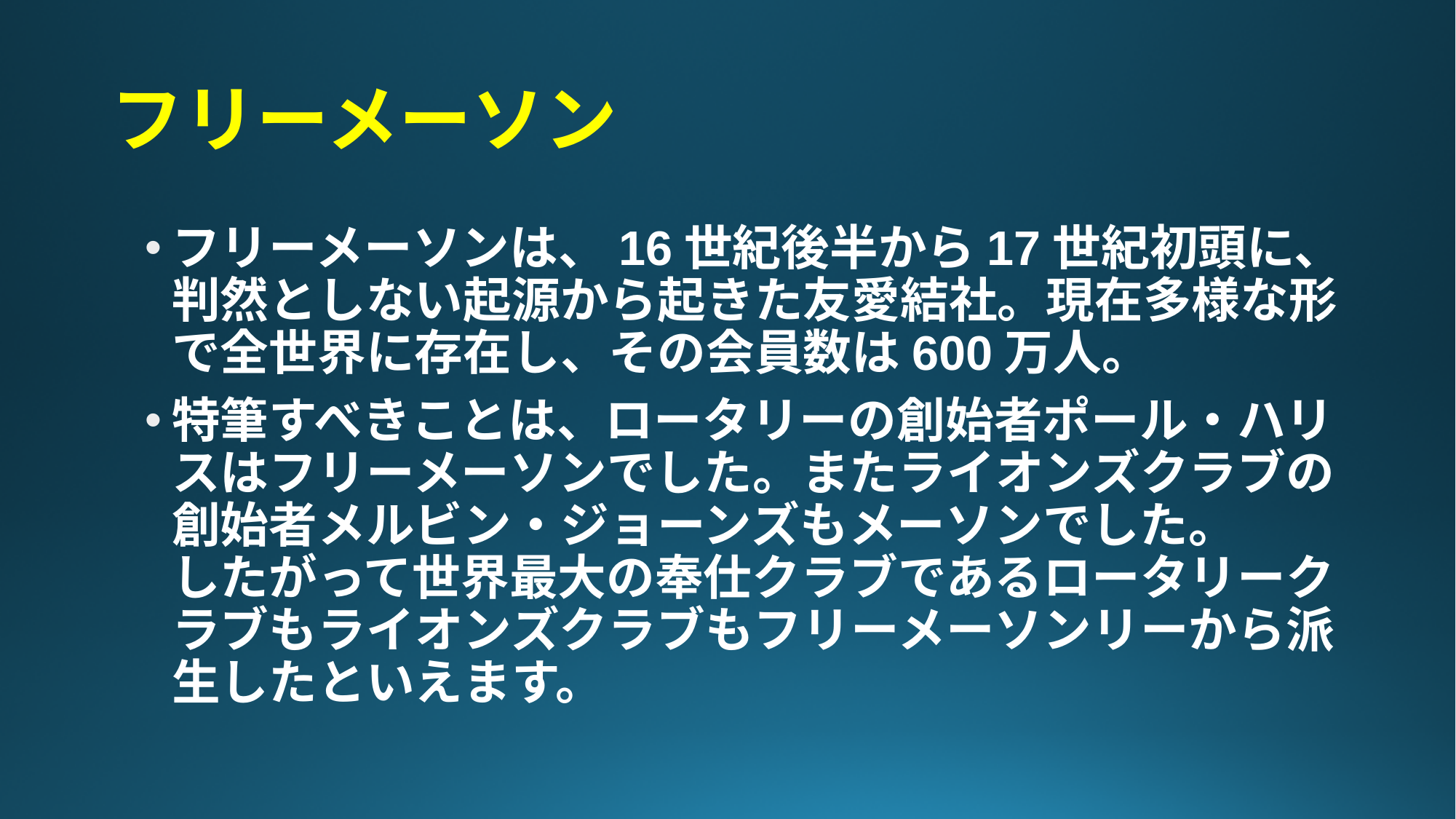

# フリーメーソン
フリーメーソンは、16世紀後半から17世紀初頭に、判然としない起源から起きた友愛結社。現在多様な形で全世界に存在し、その会員数は600万人。
特筆すべきことは、ロータリーの創始者ポール・ハリスはフリーメーソンでした。またライオンズクラブの創始者メルビン・ジョーンズもメーソンでした。 　したがって世界最大の奉仕クラブであるロータリークラブもライオンズクラブもフリーメーソンリーから派生したといえます。